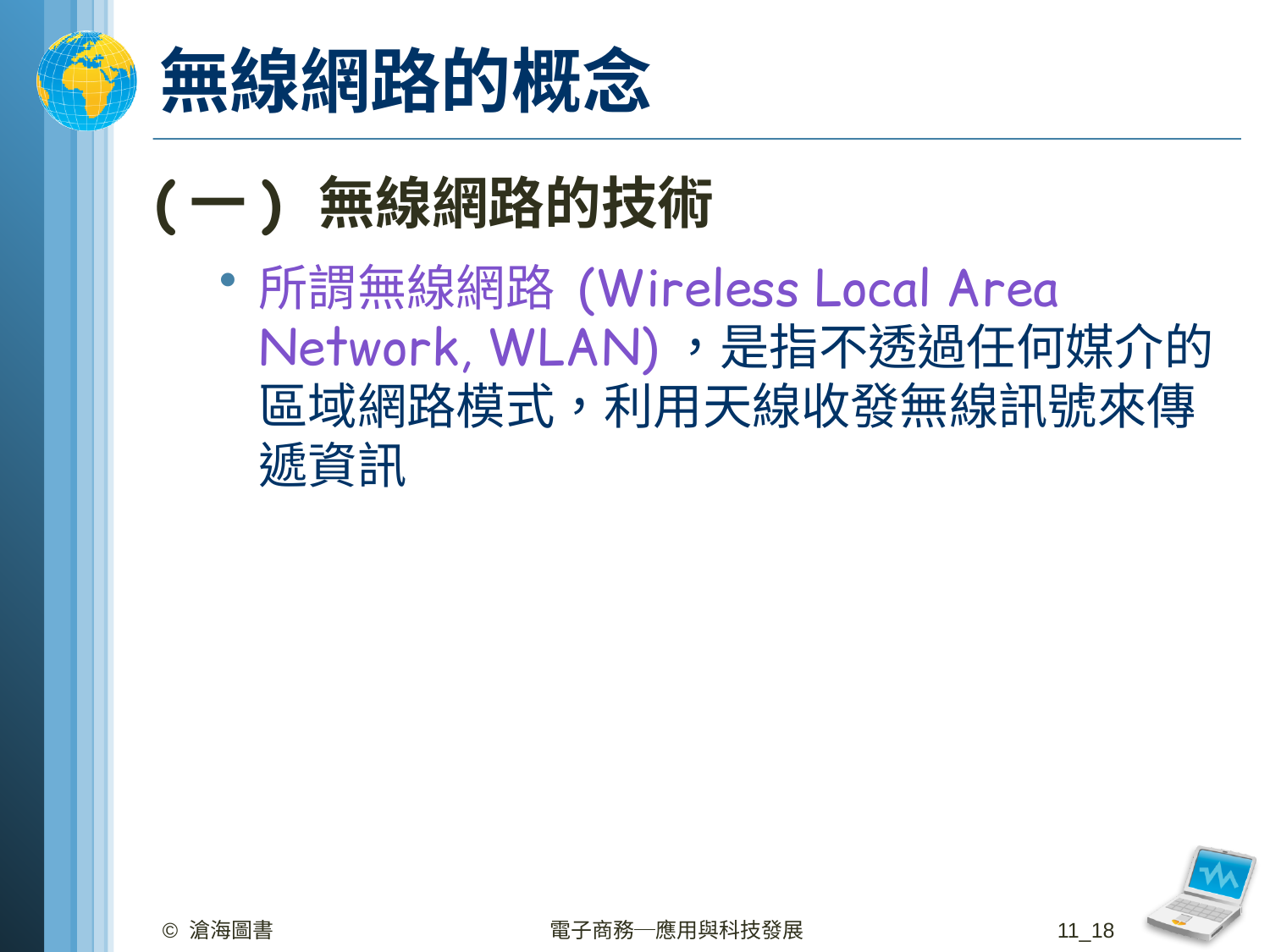

# 無線網路的概念
(一) 無線網路的技術
所謂無線網路 (Wireless Local Area Network, WLAN)，是指不透過任何媒介的區域網路模式，利用天線收發無線訊號來傳遞資訊
© 滄海圖書
電子商務─應用與科技發展
11_18